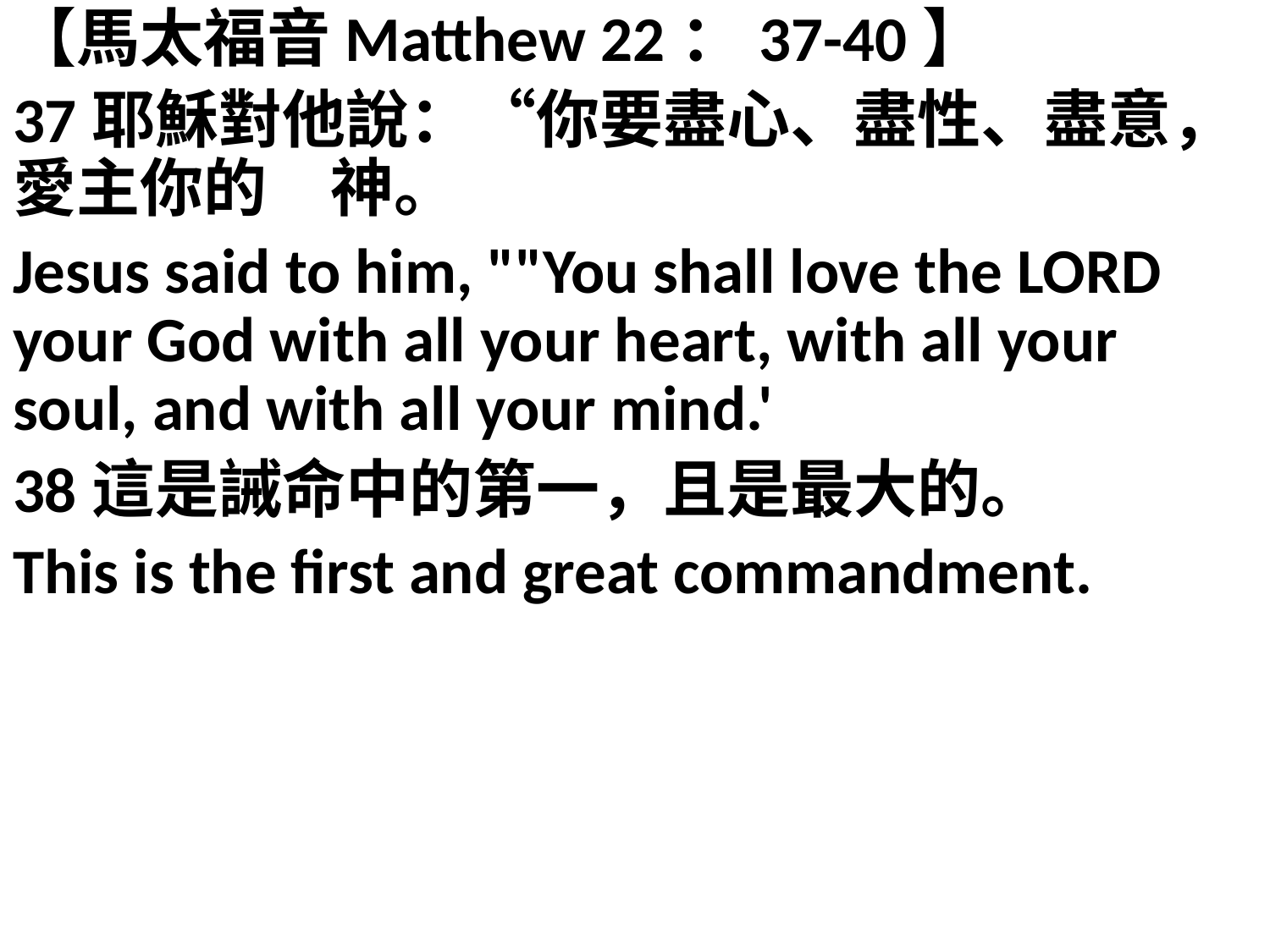

【馬太福音Matthew 22：37-40】
37耶穌對他說：“你要盡心、盡性、盡意，愛主你的　神。
Jesus said to him, ""You shall love the LORD your God with all your heart, with all your soul, and with all your mind.'
38這是誡命中的第一，且是最大的。
This is the first and great commandment.